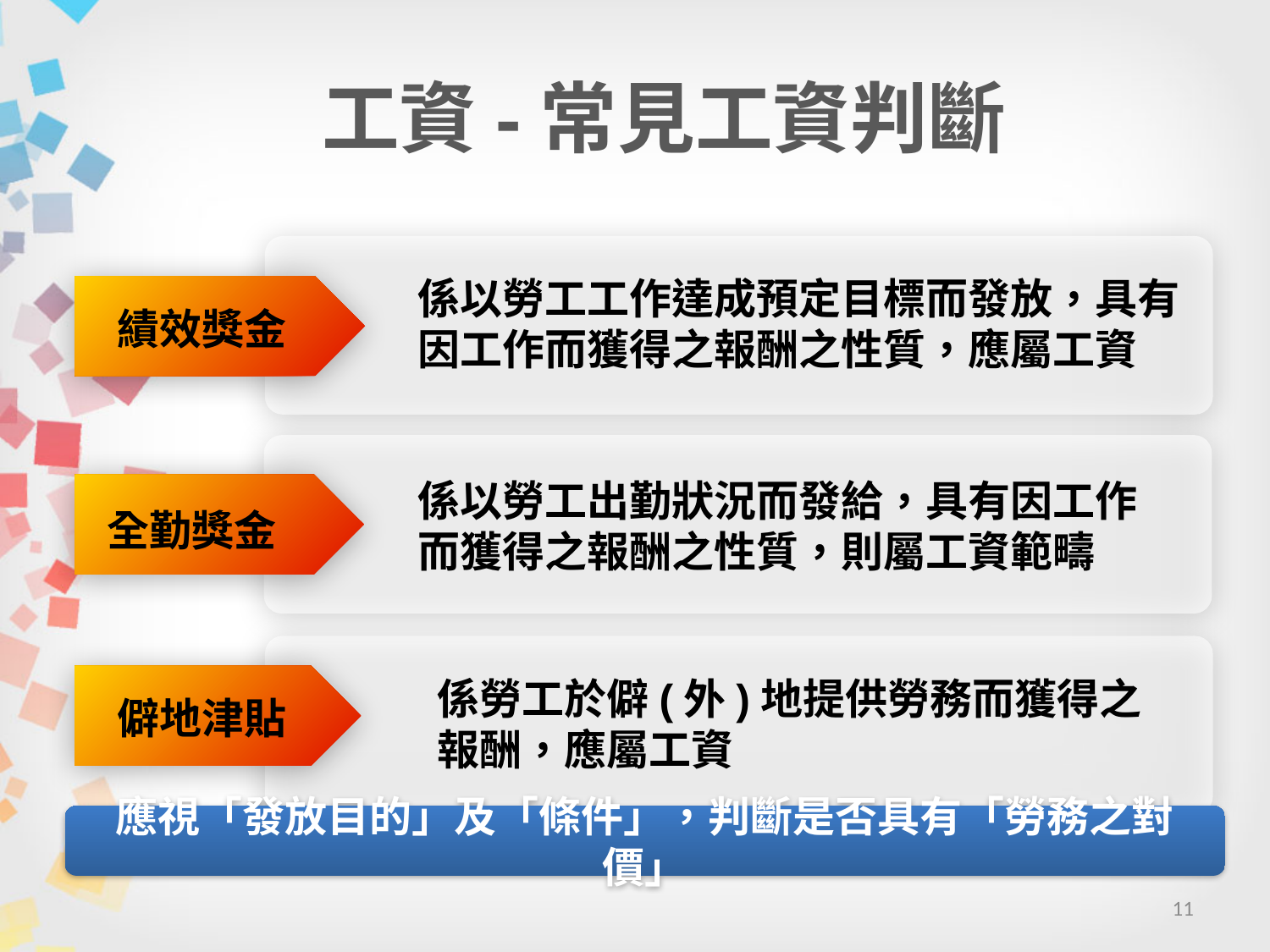

# 工資-常見工資判斷

係以勞工工作達成預定目標而發放，具有因工作而獲得之報酬之性質，應屬工資

績效獎金

係以勞工出勤狀況而發給，具有因工作而獲得之報酬之性質，則屬工資範疇

全勤獎金

係勞工於僻(外)地提供勞務而獲得之報酬，應屬工資
僻地津貼
應視「發放目的」及「條件」，判斷是否具有「勞務之對價」

11